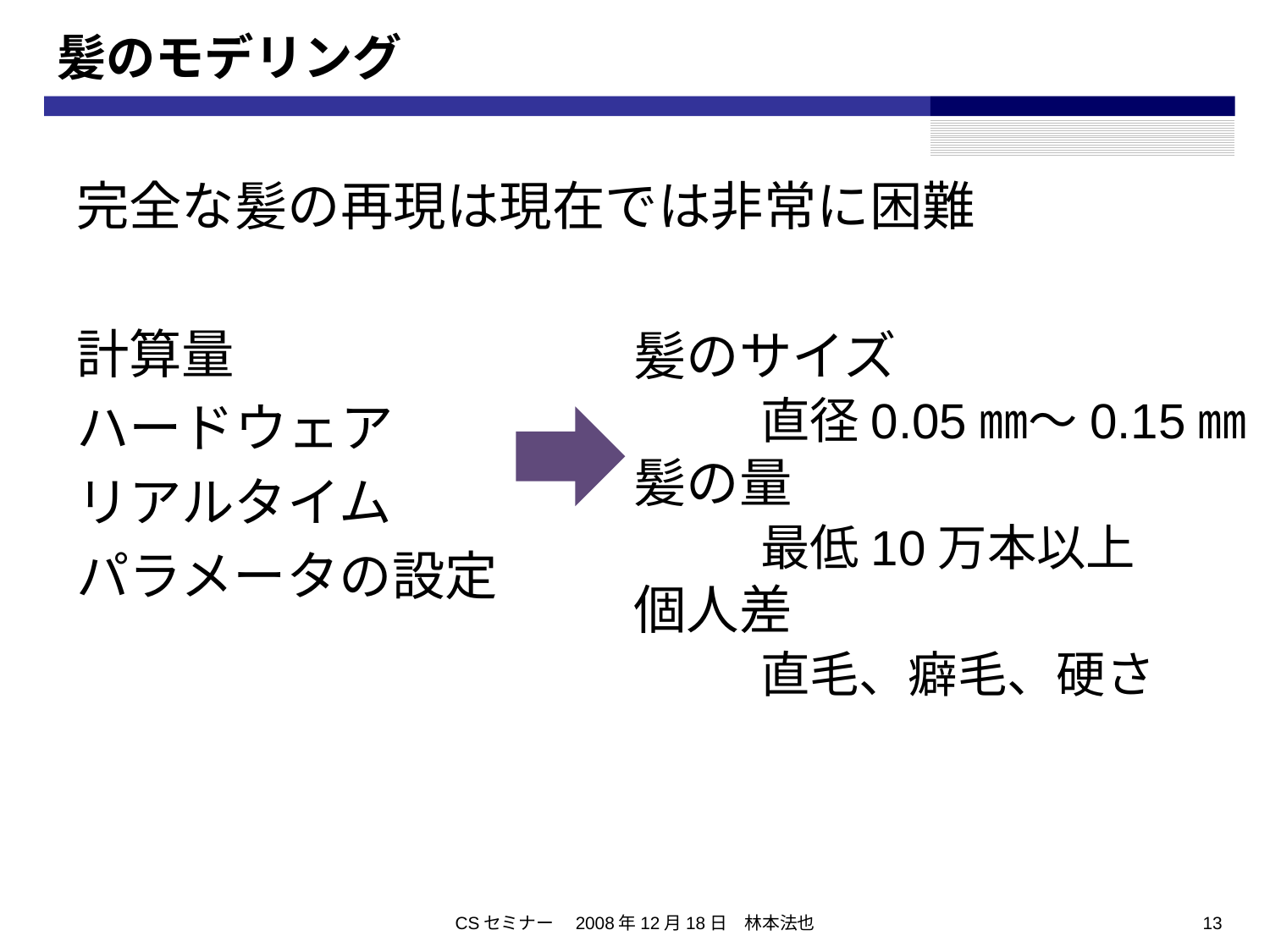

# 髪のモデリング
完全な髪の再現は現在では非常に困難

計算量
ハードウェア
リアルタイム
パラメータの設定

髪のサイズ
	直径0.05㎜～0.15㎜
髪の量
	最低10万本以上
個人差
	直毛、癖毛、硬さ

CSセミナー　2008年12月18日　林本法也
13